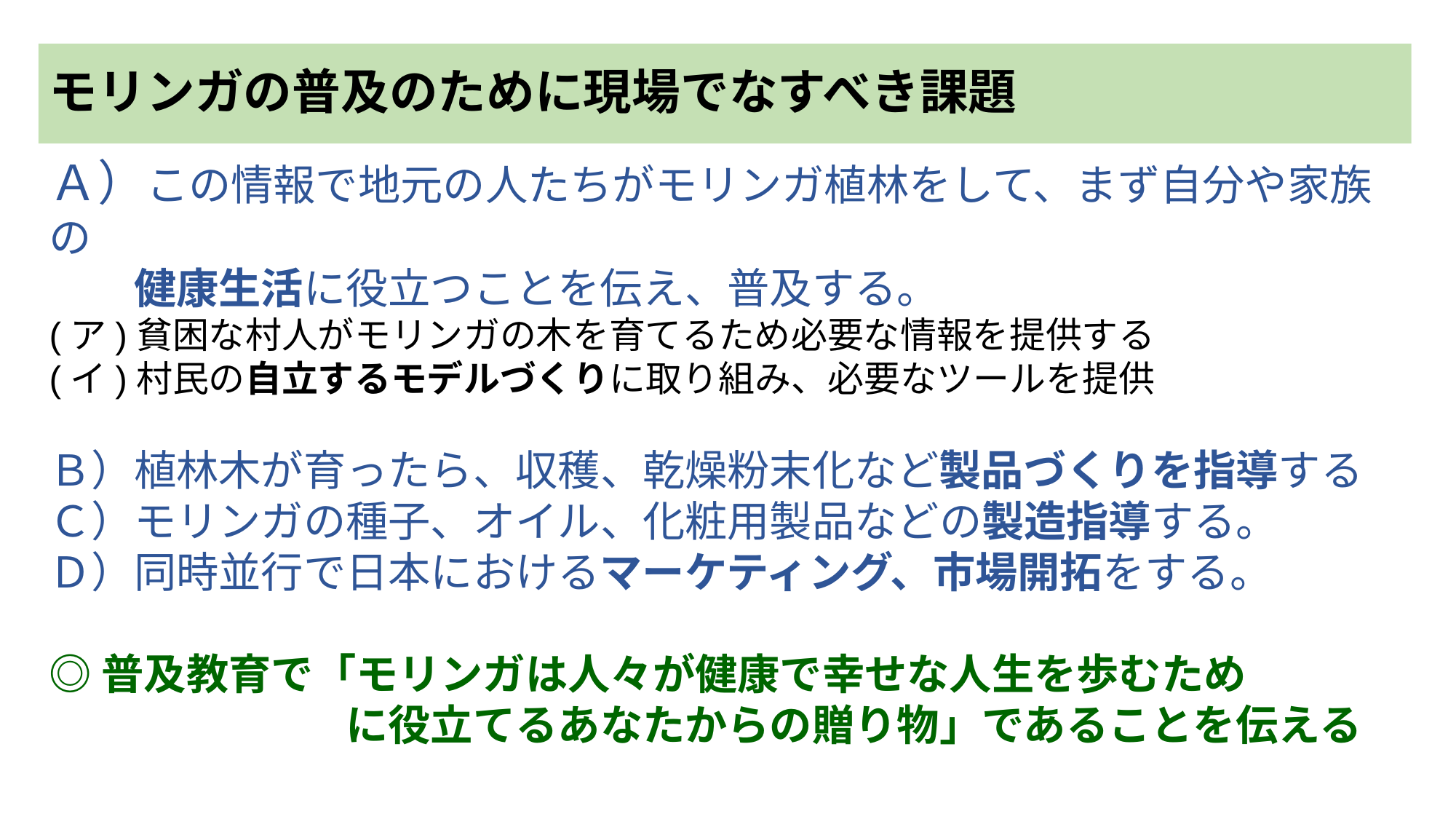

# モリンガの普及のために現場でなすべき課題
Ａ）この情報で地元の人たちがモリンガ植林をして、まず自分や家族の
　　健康生活に役立つことを伝え、普及する。
(ア)貧困な村人がモリンガの木を育てるため必要な情報を提供する
(イ)村民の自立するモデルづくりに取り組み、必要なツールを提供

Ｂ）植林木が育ったら、収穫、乾燥粉末化など製品づくりを指導する
Ｃ）モリンガの種子、オイル、化粧用製品などの製造指導する。
Ｄ）同時並行で日本におけるマーケティング、市場開拓をする。

◎普及教育で「モリンガは人々が健康で幸せな人生を歩むため
　　　　　　　に役立てるあなたからの贈り物」であることを伝える